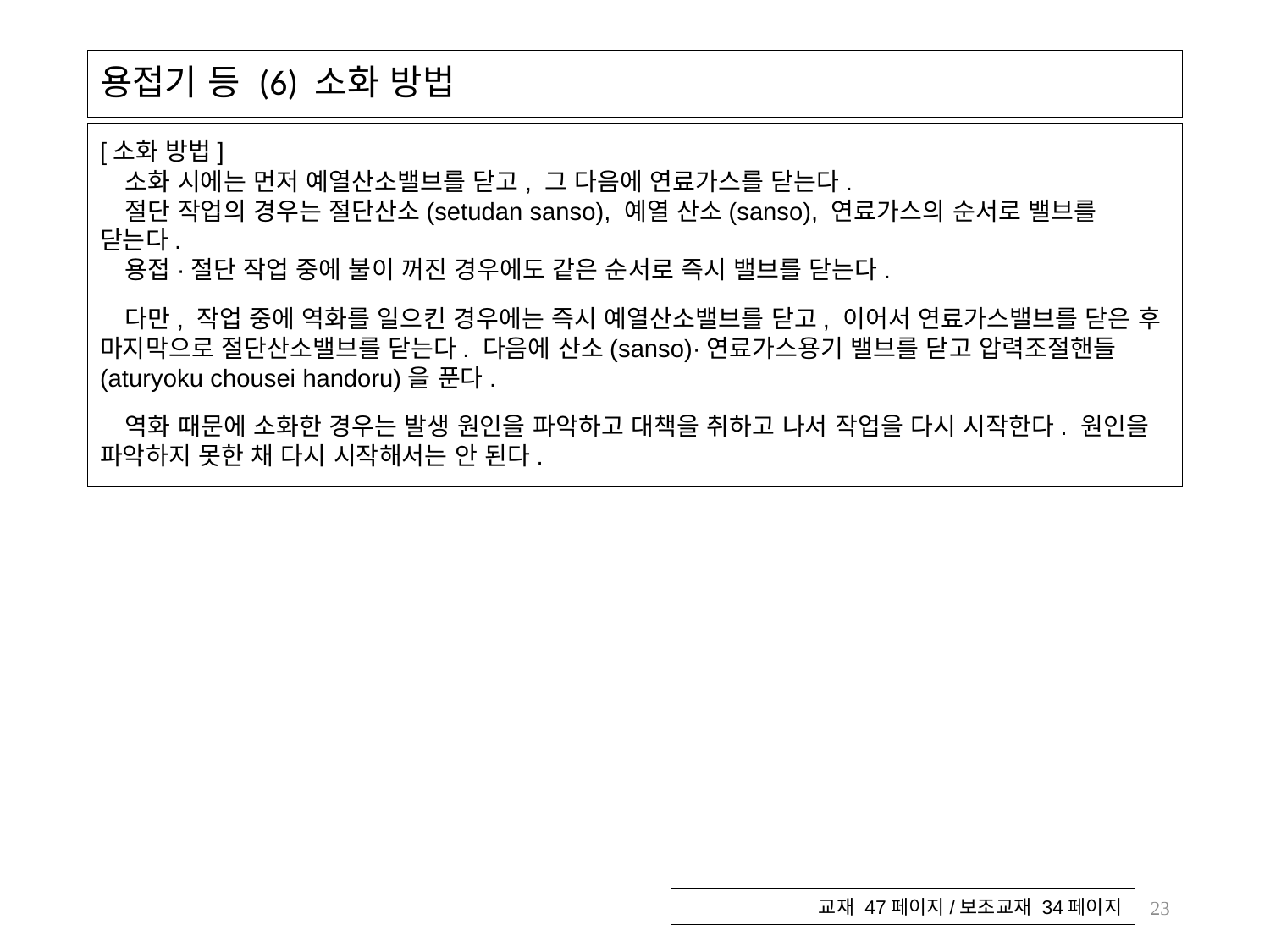

# 용접기 등 (6) 소화 방법
[소화 방법]
소화 시에는 먼저 예열산소밸브를 닫고, 그 다음에 연료가스를 닫는다.
절단 작업의 경우는 절단산소(setudan sanso), 예열 산소(sanso), 연료가스의 순서로 밸브를 닫는다.
용접·절단 작업 중에 불이 꺼진 경우에도 같은 순서로 즉시 밸브를 닫는다.

다만, 작업 중에 역화를 일으킨 경우에는 즉시 예열산소밸브를 닫고, 이어서 연료가스밸브를 닫은 후 마지막으로 절단산소밸브를 닫는다. 다음에 산소(sanso)·연료가스용기 밸브를 닫고 압력조절핸들(aturyoku chousei handoru)을 푼다.

역화 때문에 소화한 경우는 발생 원인을 파악하고 대책을 취하고 나서 작업을 다시 시작한다. 원인을 파악하지 못한 채 다시 시작해서는 안 된다.
23
교재 47페이지/보조교재 34페이지